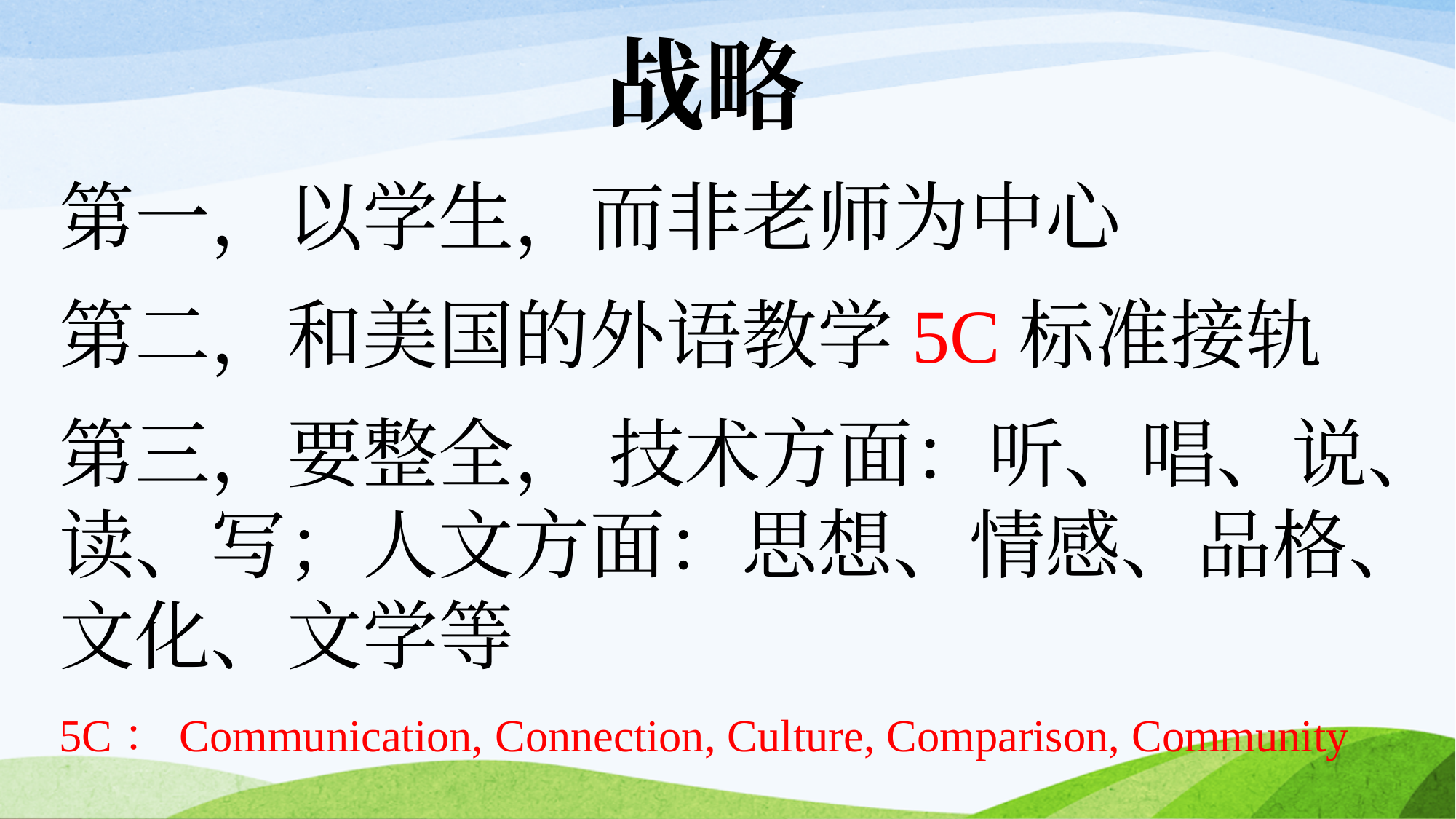

战略
第一，以学生，而非老师为中心
第二，和美国的外语教学5C标准接轨
第三，要整全， 技术方面：听、唱、说、读、写；人文方面：思想、情感、品格、文化、文学等
5C：Communication, Connection, Culture, Comparison, Community